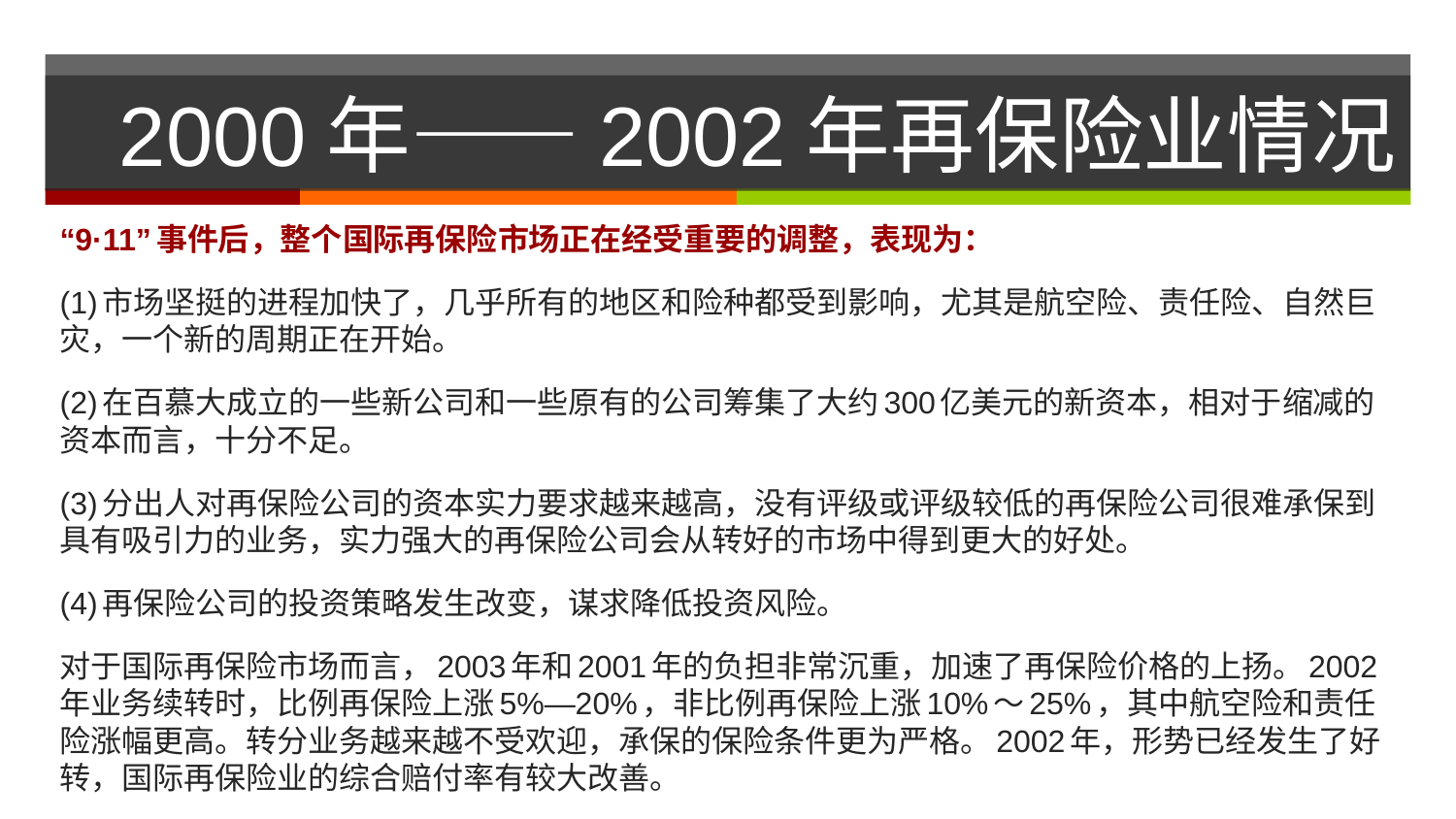

# 2000年——2002年再保险业情况
“9·11”事件后，整个国际再保险市场正在经受重要的调整，表现为：
(1)市场坚挺的进程加快了，几乎所有的地区和险种都受到影响，尤其是航空险、责任险、自然巨灾，一个新的周期正在开始。
(2)在百慕大成立的一些新公司和一些原有的公司筹集了大约300亿美元的新资本，相对于缩减的资本而言，十分不足。
(3)分出人对再保险公司的资本实力要求越来越高，没有评级或评级较低的再保险公司很难承保到具有吸引力的业务，实力强大的再保险公司会从转好的市场中得到更大的好处。
(4)再保险公司的投资策略发生改变，谋求降低投资风险。
对于国际再保险市场而言，2003年和2001年的负担非常沉重，加速了再保险价格的上扬。2002年业务续转时，比例再保险上涨5%—20%，非比例再保险上涨10%～25%，其中航空险和责任险涨幅更高。转分业务越来越不受欢迎，承保的保险条件更为严格。2002年，形势已经发生了好转，国际再保险业的综合赔付率有较大改善。